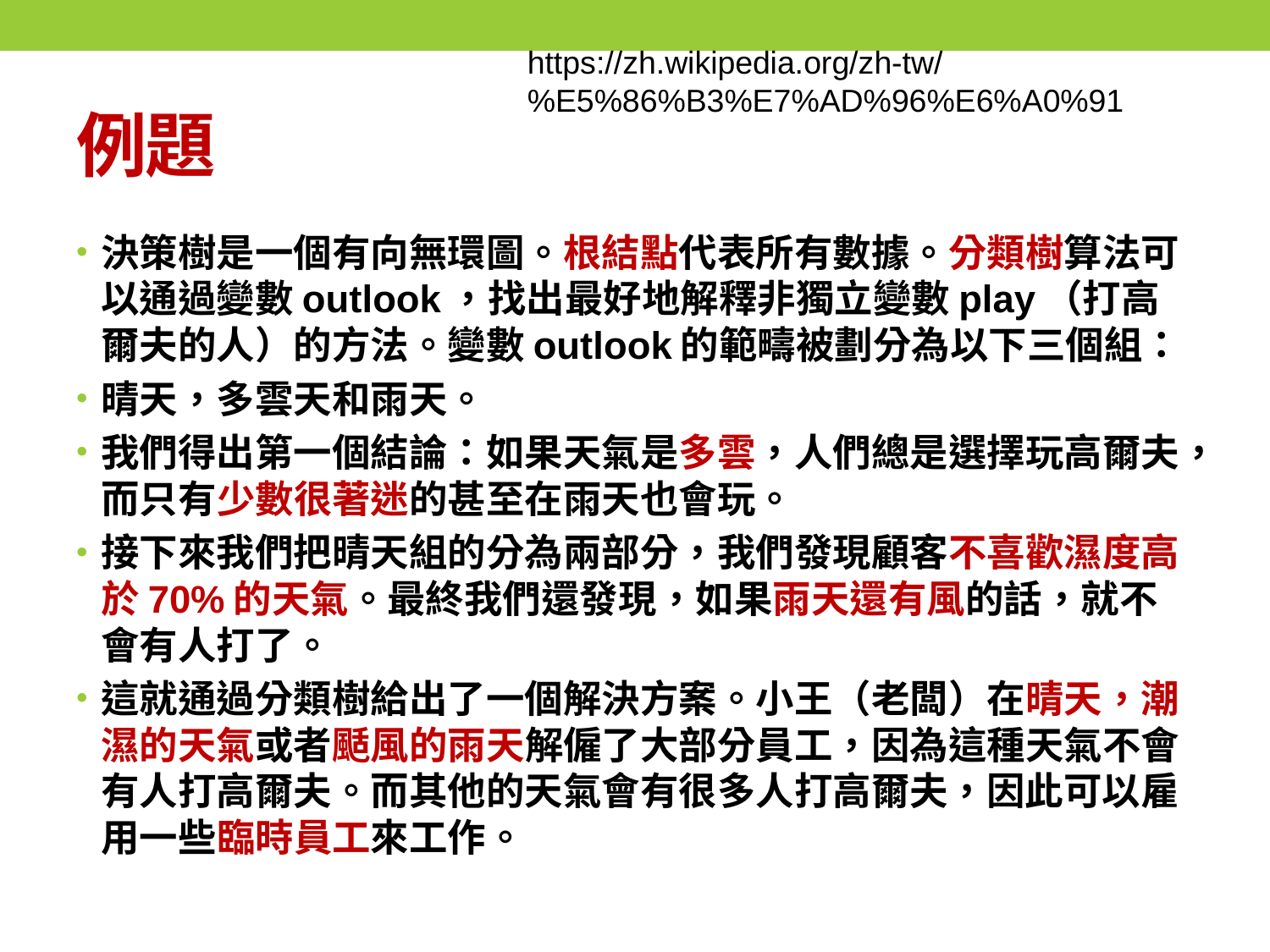

https://zh.wikipedia.org/zh-tw/%E5%86%B3%E7%AD%96%E6%A0%91
# 例題
決策樹是一個有向無環圖。根結點代表所有數據。分類樹算法可以通過變數outlook，找出最好地解釋非獨立變數play（打高爾夫的人）的方法。變數outlook的範疇被劃分為以下三個組：
晴天，多雲天和雨天。
我們得出第一個結論：如果天氣是多雲，人們總是選擇玩高爾夫，而只有少數很著迷的甚至在雨天也會玩。
接下來我們把晴天組的分為兩部分，我們發現顧客不喜歡濕度高於70%的天氣。最終我們還發現，如果雨天還有風的話，就不會有人打了。
這就通過分類樹給出了一個解決方案。小王（老闆）在晴天，潮濕的天氣或者颳風的雨天解僱了大部分員工，因為這種天氣不會有人打高爾夫。而其他的天氣會有很多人打高爾夫，因此可以雇用一些臨時員工來工作。